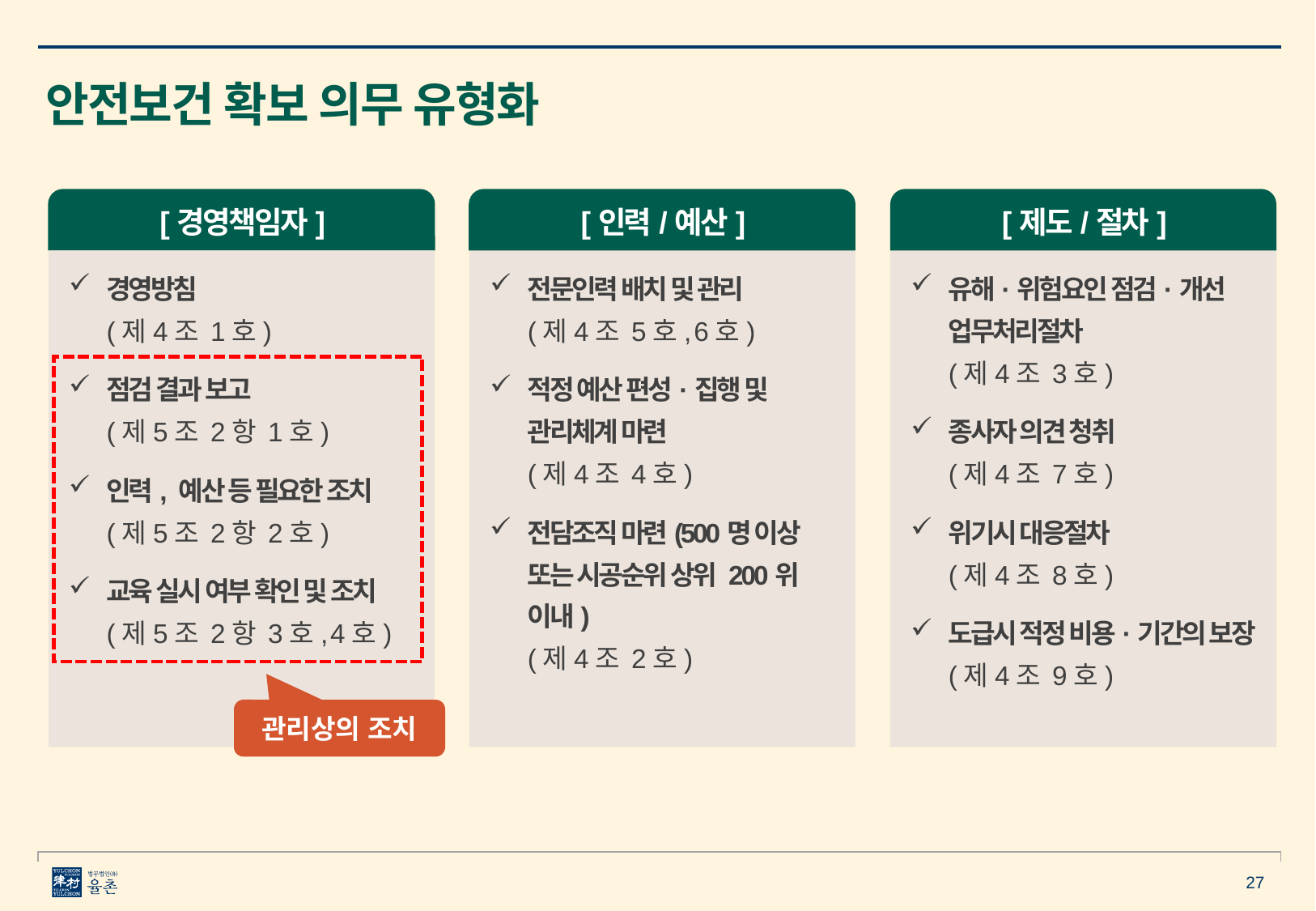

안전보건 확보 의무 유형화

[경영책임자]
[인력/예산]
[제도/절차]
경영방침
(제4조 1호)
점검 결과 보고
(제5조 2항 1호)
인력, 예산 등 필요한 조치
(제5조 2항 2호)
교육 실시 여부 확인 및 조치
(제5조 2항 3호, 4호)
전문인력 배치 및 관리
(제4조 5호, 6호)
적정 예산 편성·집행 및 관리체계 마련
(제4조 4호)
전담조직 마련(500명 이상 또는 시공순위 상위 200위 이내)
(제4조 2호)
유해·위험요인 점검·개선 업무처리절차
(제4조 3호)
종사자 의견 청취
(제4조 7호)
위기시 대응절차
(제4조 8호)
도급시 적정 비용·기간의 보장
(제4조 9호)

관리상의 조치
27